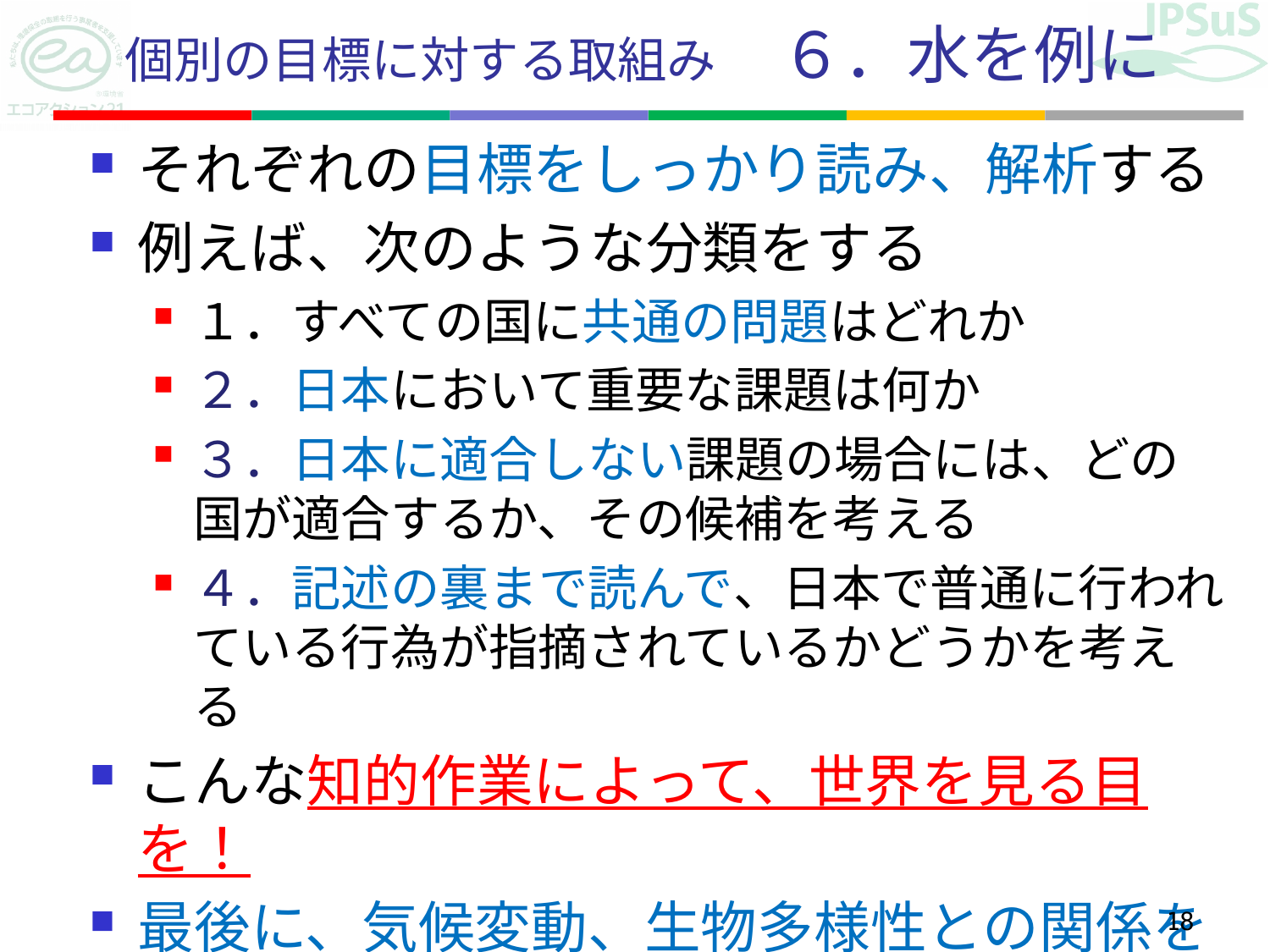

# 個別の目標に対する取組み　６．水を例に

それぞれの目標をしっかり読み、解析する
例えば、次のような分類をする
１．すべての国に共通の問題はどれか
２．日本において重要な課題は何か
３．日本に適合しない課題の場合には、どの国が適合するか、その候補を考える
４．記述の裏まで読んで、日本で普通に行われている行為が指摘されているかどうかを考える
こんな知的作業によって、世界を見る目を！
最後に、気候変動、生物多様性との関係を考えることが、現代流！

18